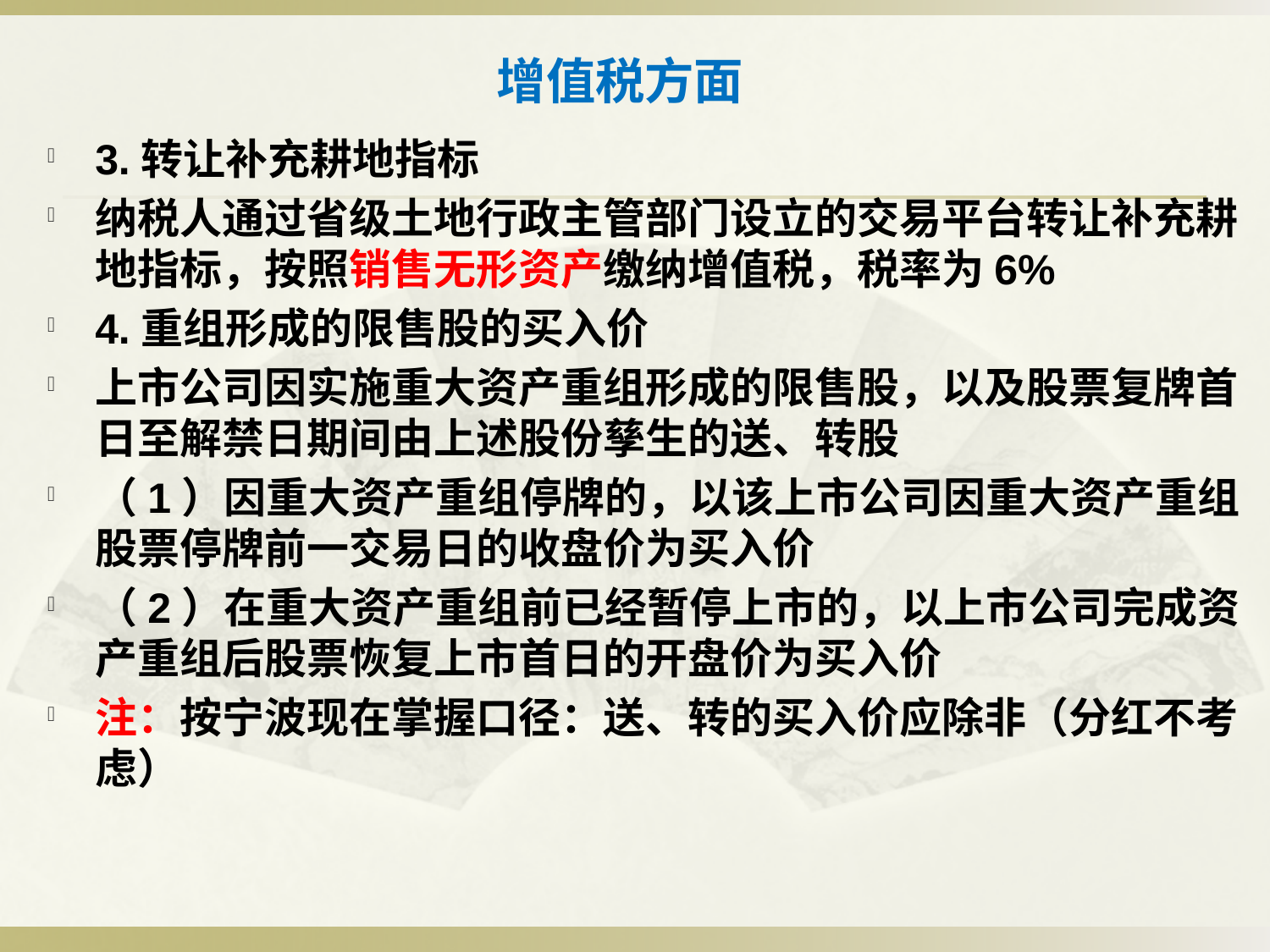

# 增值税方面
3.转让补充耕地指标
纳税人通过省级土地行政主管部门设立的交易平台转让补充耕地指标，按照销售无形资产缴纳增值税，税率为6%
4.重组形成的限售股的买入价
上市公司因实施重大资产重组形成的限售股，以及股票复牌首日至解禁日期间由上述股份孳生的送、转股
（1）因重大资产重组停牌的，以该上市公司因重大资产重组股票停牌前一交易日的收盘价为买入价
（2）在重大资产重组前已经暂停上市的，以上市公司完成资产重组后股票恢复上市首日的开盘价为买入价
注：按宁波现在掌握口径：送、转的买入价应除非（分红不考虑）